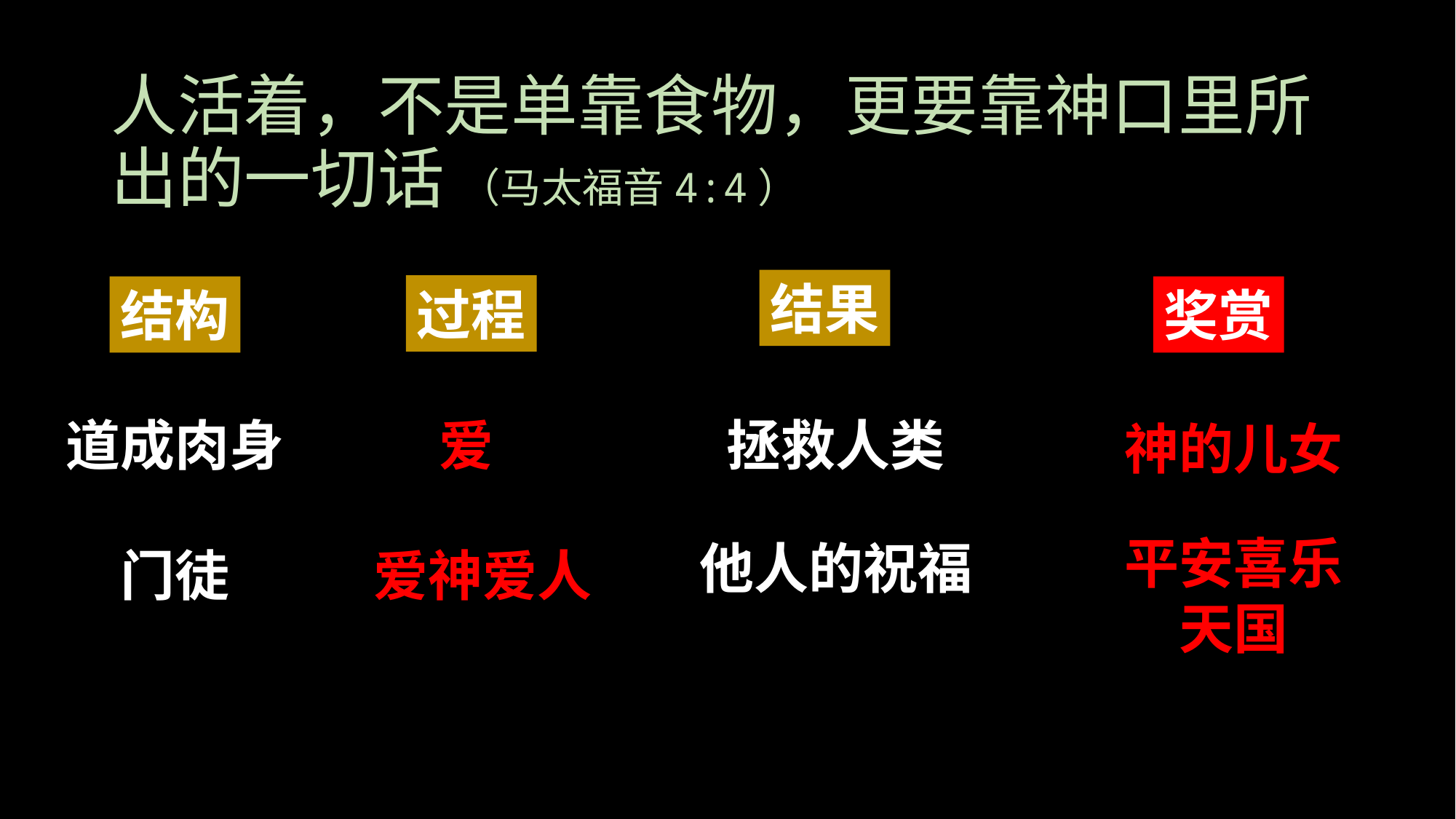

# 人活着，不是单靠食物，更要靠神口里所出的一切话 （马太福音4:4）
结果
过程
结构
奖赏
拯救人类
道成肉身
爱
神的儿女
平安喜乐
天国
他人的祝福
门徒
爱神爱人